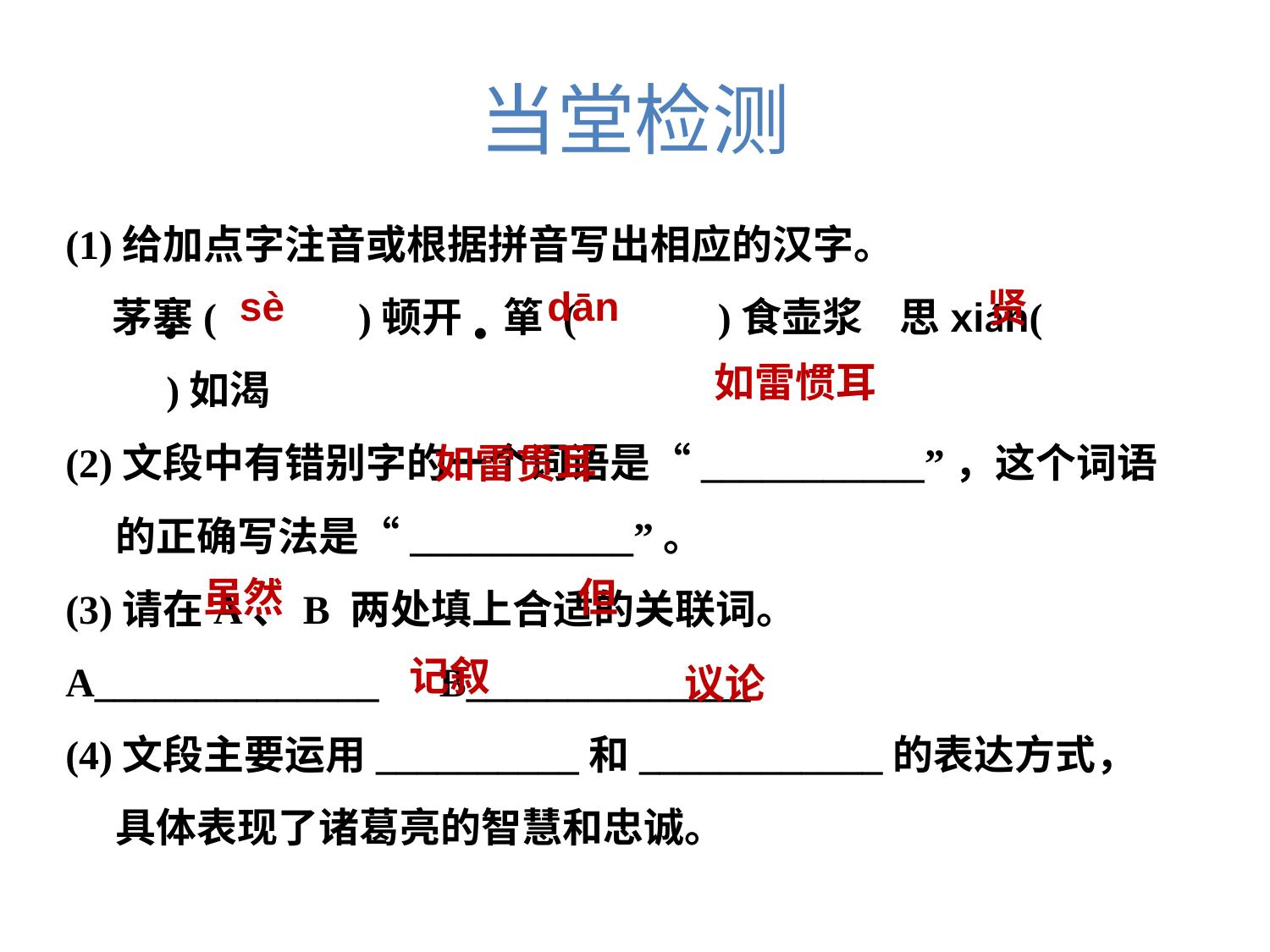

# 当堂检测
(1)给加点字注音或根据拼音写出相应的汉字。
    茅塞(　　　)顿开　箪 (　　　)食壶浆    思xián(　　　)如渴
(2)文段中有错别字的一个词语是“___________”，这个词语的正确写法是“___________”。
(3)请在A、B 两处填上合适的关联词。
A______________　B______________
(4)文段主要运用__________和____________的表达方式，具体表现了诸葛亮的智慧和忠诚。
sè
dān
贤
•
•
如雷惯耳
如雷贯耳
虽然
但
议论
记叙